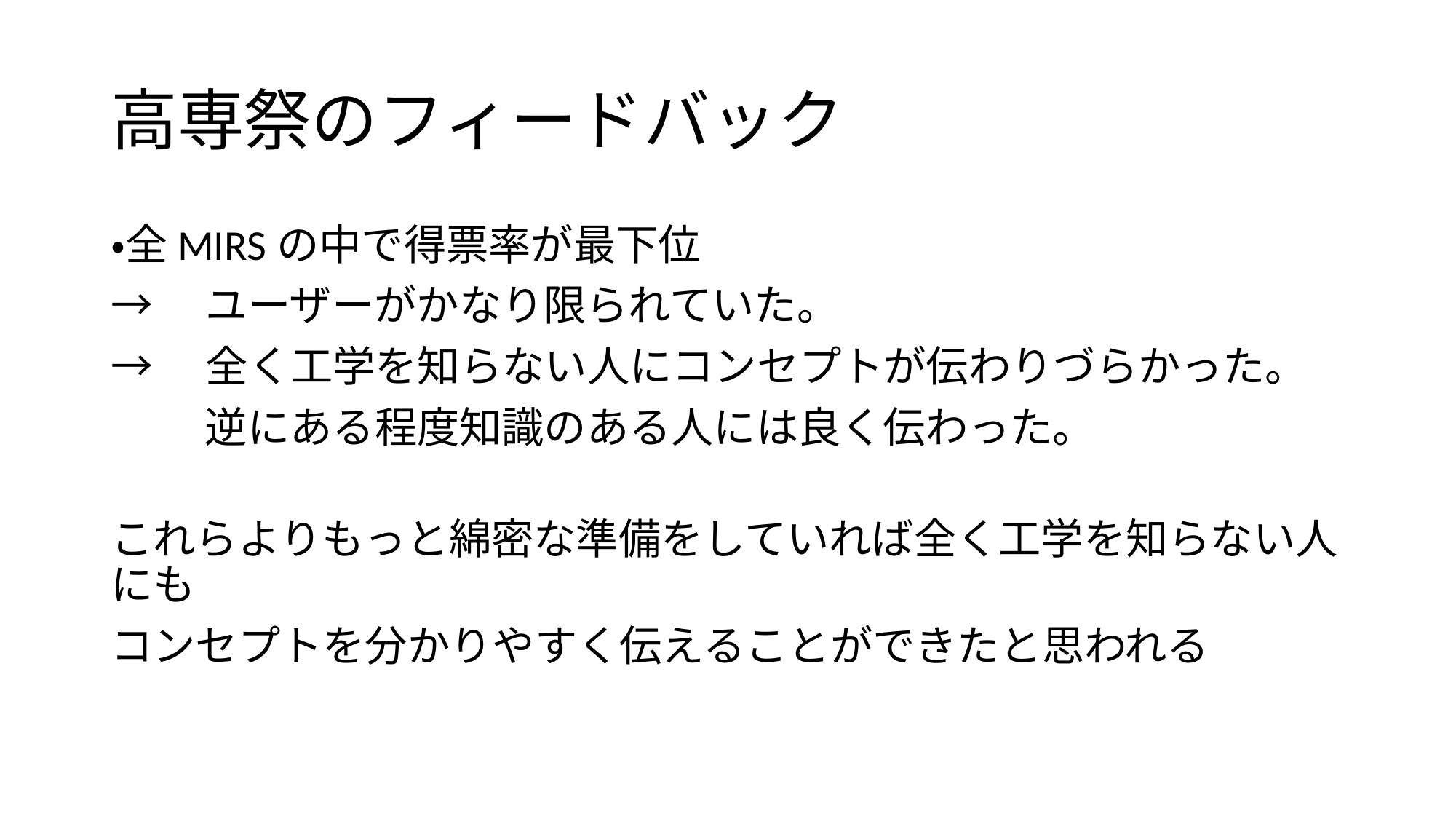

# 高専祭のフィードバック
・全MIRSの中で得票率が最下位
→　ユーザーがかなり限られていた。
→　全く工学を知らない人にコンセプトが伝わりづらかった。
　　 逆にある程度知識のある人には良く伝わった。

これらよりもっと綿密な準備をしていれば全く工学を知らない人にも
コンセプトを分かりやすく伝えることができたと思われる